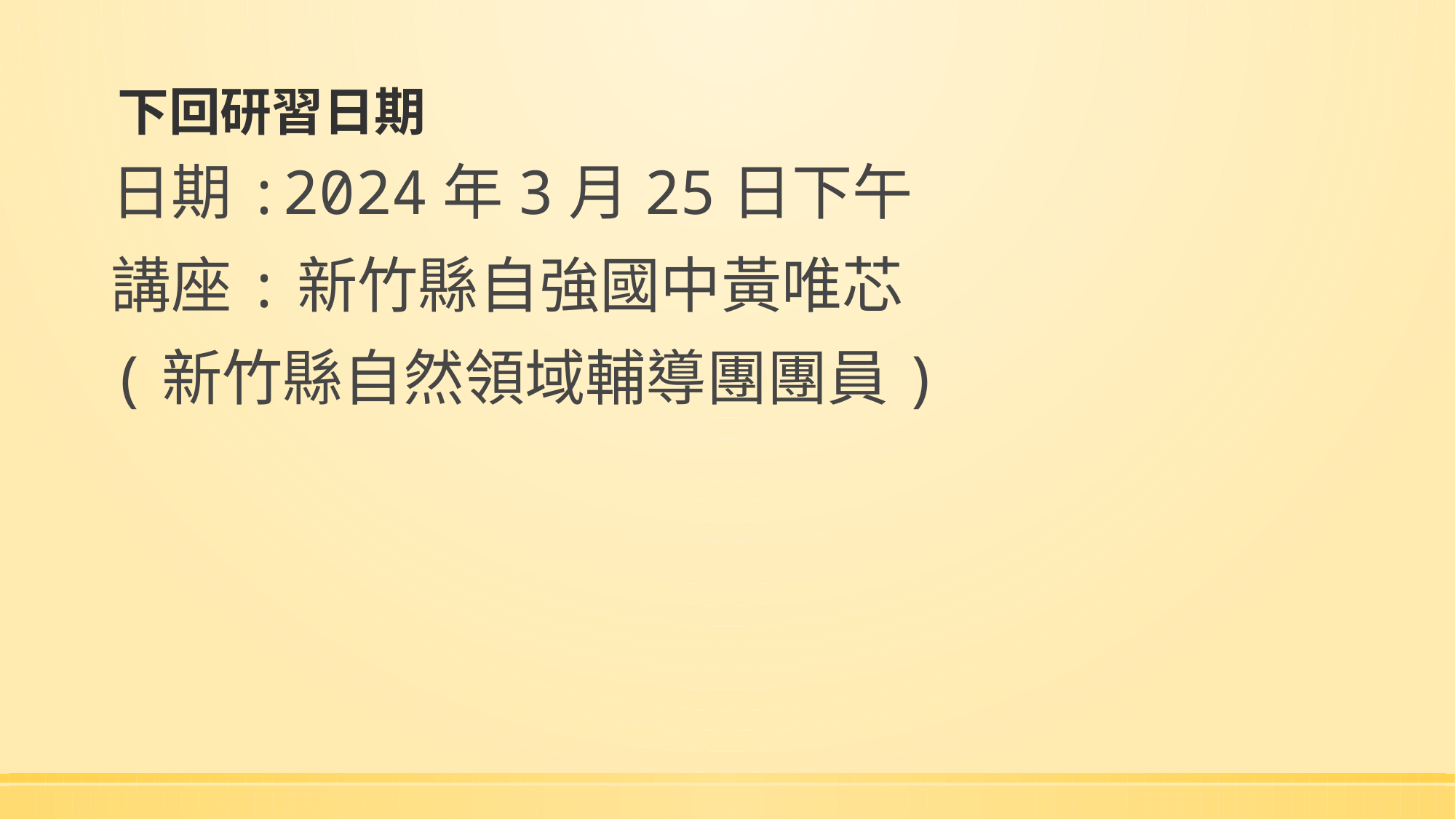

# 下回研習日期
日期:2024年3月25日下午
講座:新竹縣自強國中黃唯芯
(新竹縣自然領域輔導團團員)